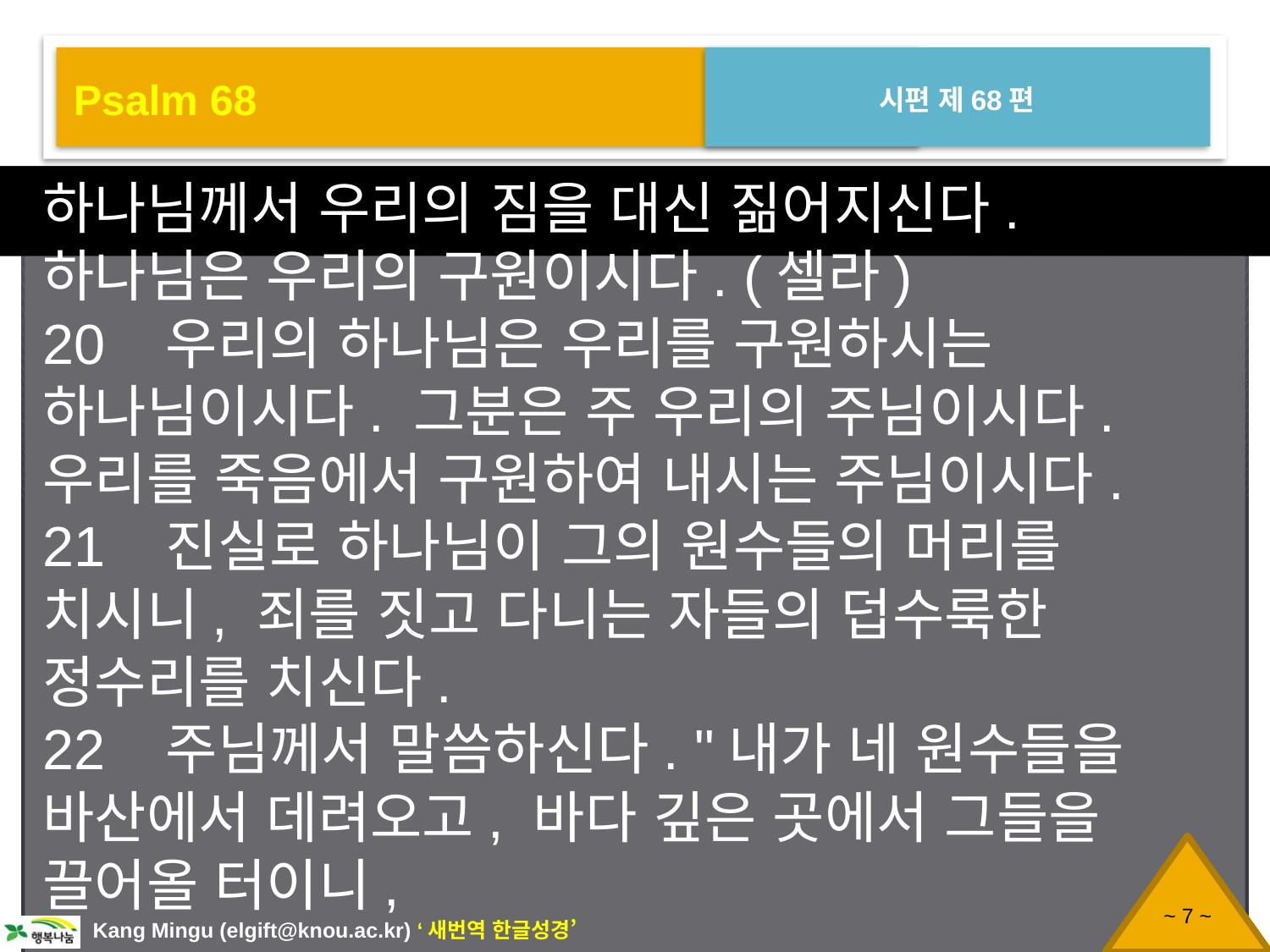

Psalm 68
시편 제68편
하나님께서 우리의 짐을 대신 짊어지신다. 하나님은 우리의 구원이시다. (셀라)
20   우리의 하나님은 우리를 구원하시는 하나님이시다. 그분은 주 우리의 주님이시다. 우리를 죽음에서 구원하여 내시는 주님이시다.
21   진실로 하나님이 그의 원수들의 머리를 치시니, 죄를 짓고 다니는 자들의 덥수룩한 정수리를 치신다.
22   주님께서 말씀하신다. "내가 네 원수들을 바산에서 데려오고, 바다 깊은 곳에서 그들을 끌어올 터이니,